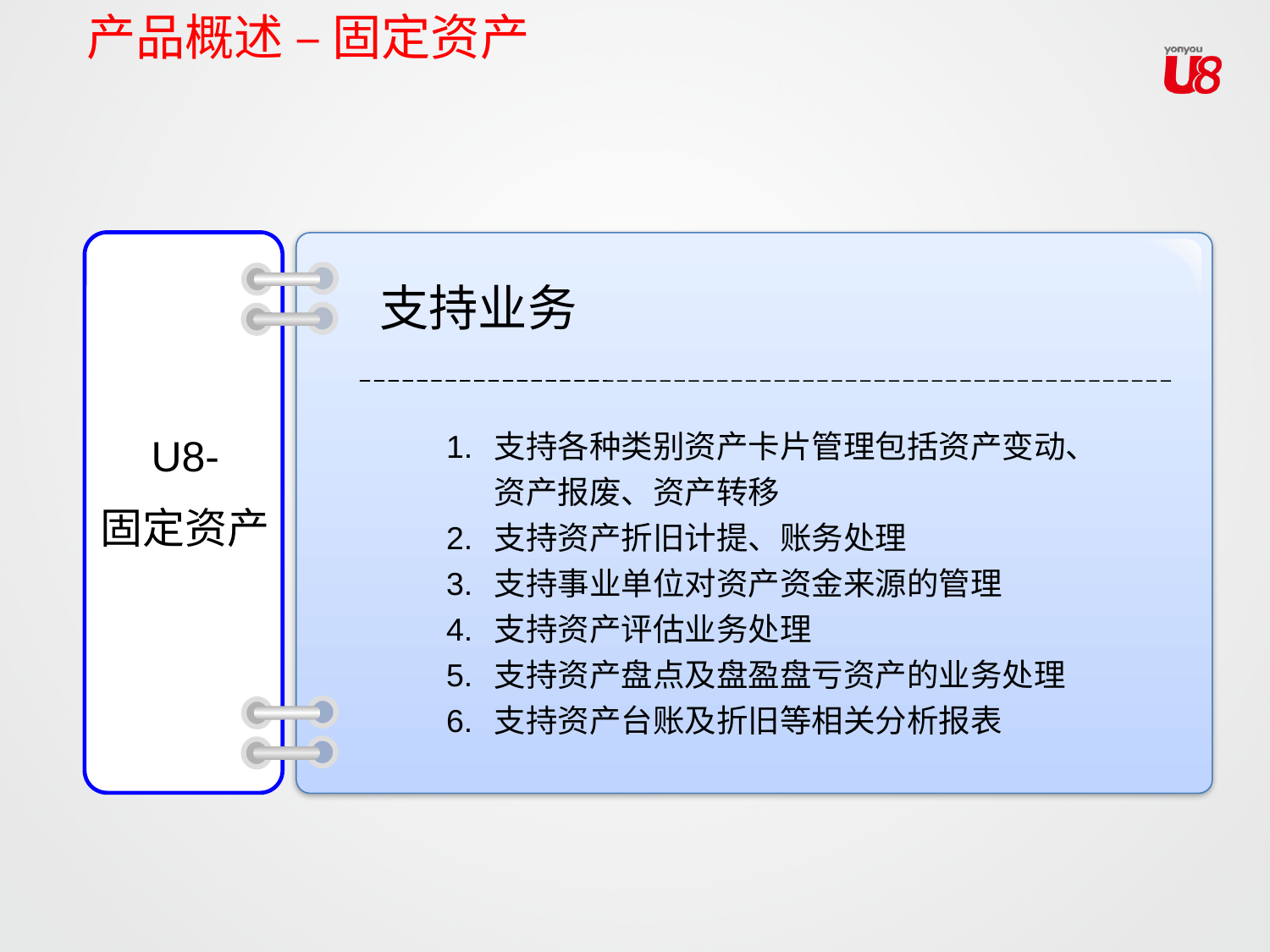

产品概述 – 固定资产

支持业务

支持各种类别资产卡片管理包括资产变动、资产报废、资产转移
支持资产折旧计提、账务处理
支持事业单位对资产资金来源的管理
支持资产评估业务处理
支持资产盘点及盘盈盘亏资产的业务处理
支持资产台账及折旧等相关分析报表
U8-
固定资产